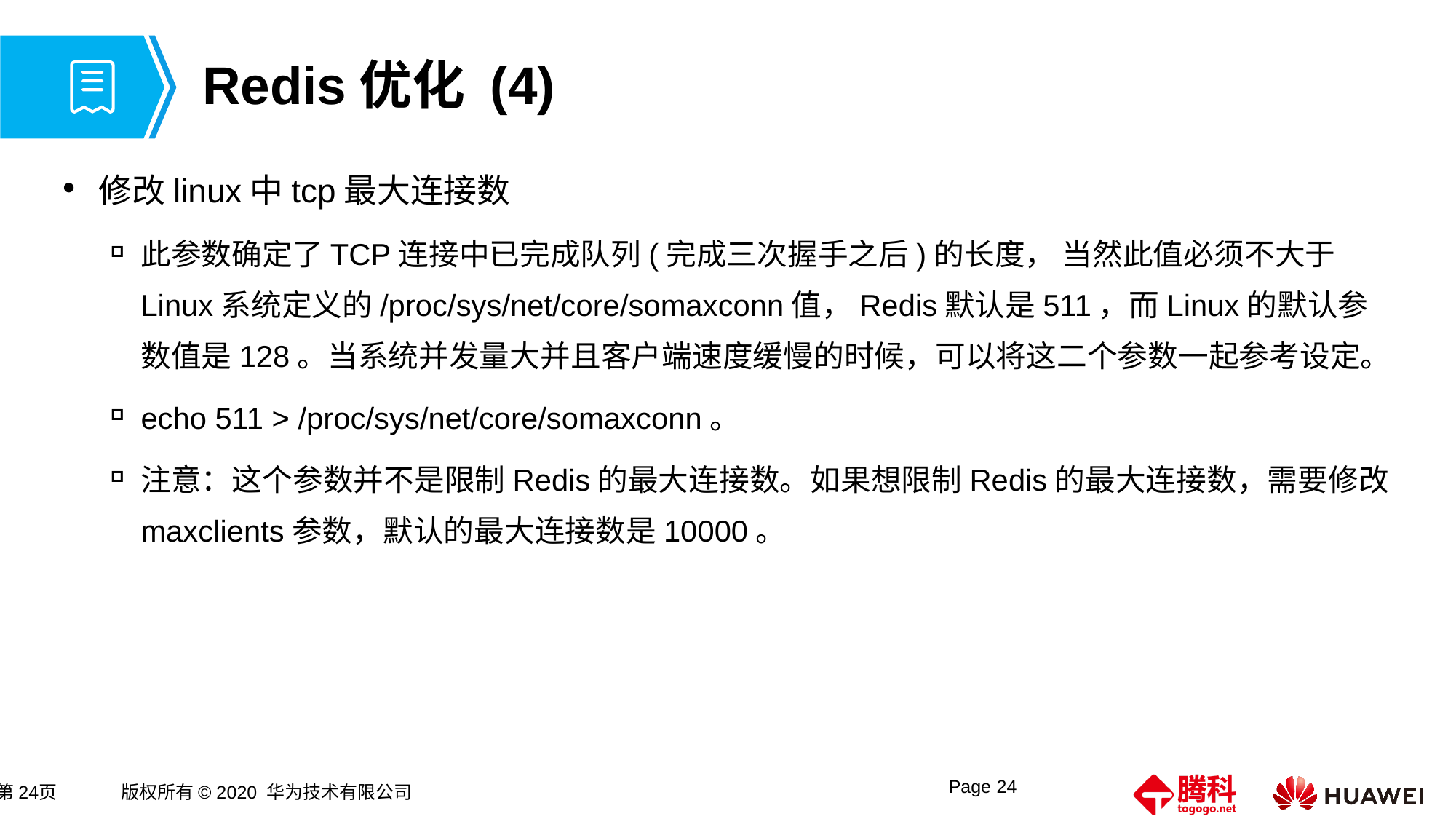

# Redis优化 (4)
修改linux中tcp最大连接数
此参数确定了TCP连接中已完成队列(完成三次握手之后)的长度， 当然此值必须不大于Linux系统定义的/proc/sys/net/core/somaxconn值，Redis默认是511，而Linux的默认参数值是128。当系统并发量大并且客户端速度缓慢的时候，可以将这二个参数一起参考设定。
echo 511 > /proc/sys/net/core/somaxconn。
注意：这个参数并不是限制Redis的最大连接数。如果想限制Redis的最大连接数，需要修改maxclients参数，默认的最大连接数是10000。